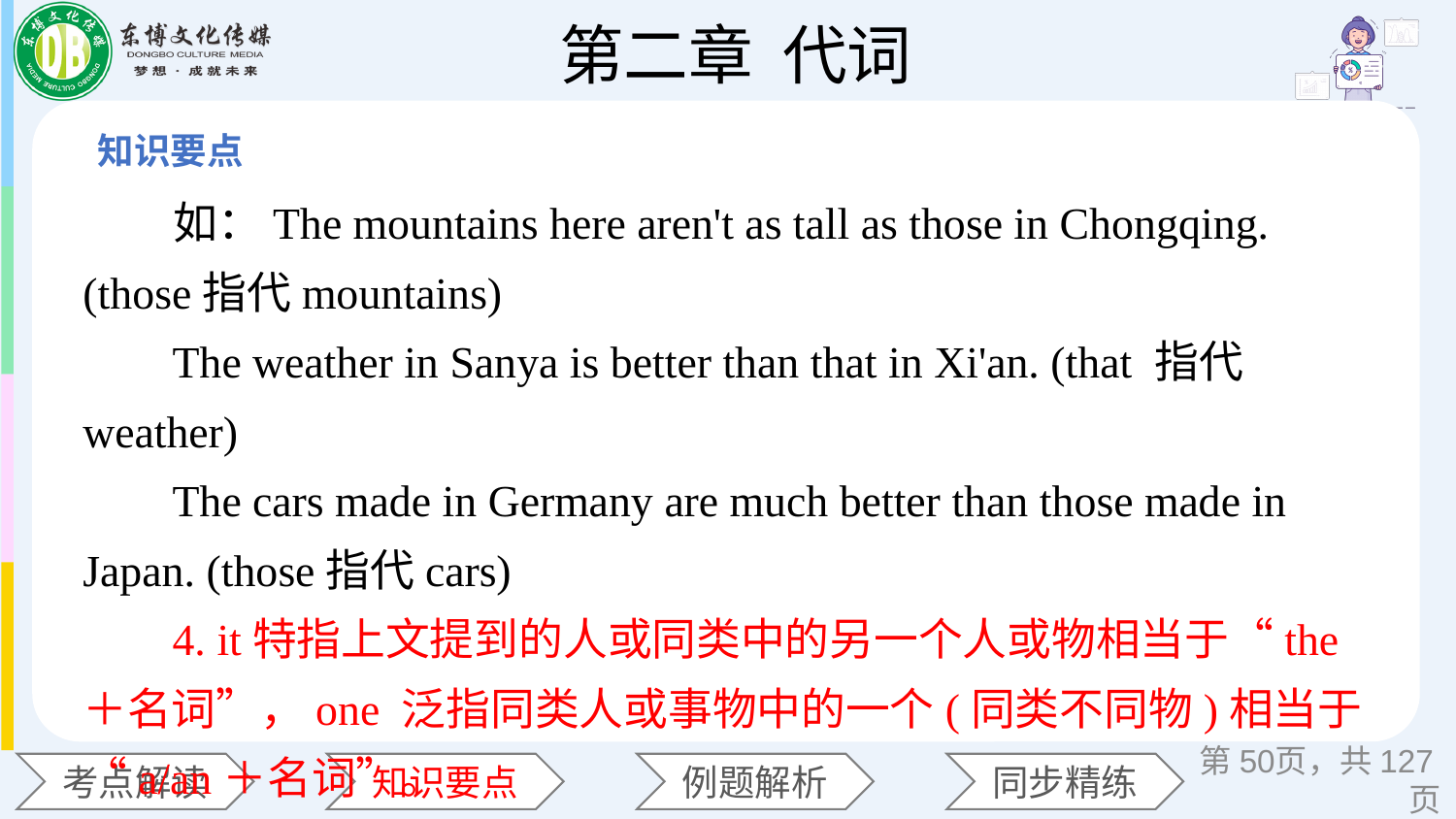

如：The mountains here aren't as tall as those in Chongqing. (those指代mountains)
        The weather in Sanya is better than that in Xi'an. (that 指代weather)
        The cars made in Germany are much better than those made in Japan. (those指代cars)
        4. it特指上文提到的人或同类中的另一个人或物相当于“the＋名词”，one 泛指同类人或事物中的一个(同类不同物)相当于“a/an＋名词”。
第50页，共127页